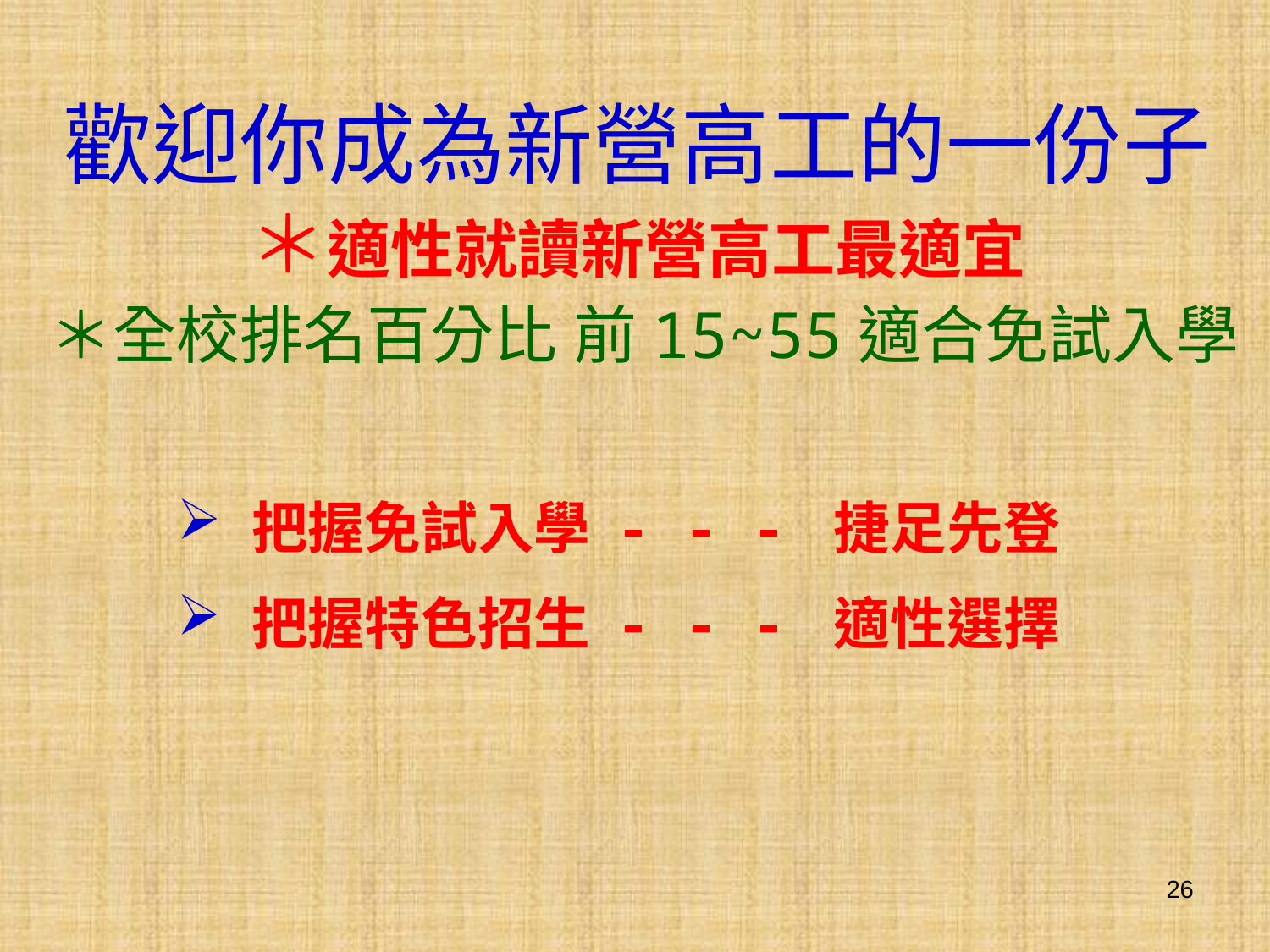

# 歡迎你成為新營高工的一份子 ＊適性就讀新營高工最適宜 ＊全校排名百分比 前15~55適合免試入學
 把握免試入學 - - - 捷足先登
 把握特色招生 - - - 適性選擇
26